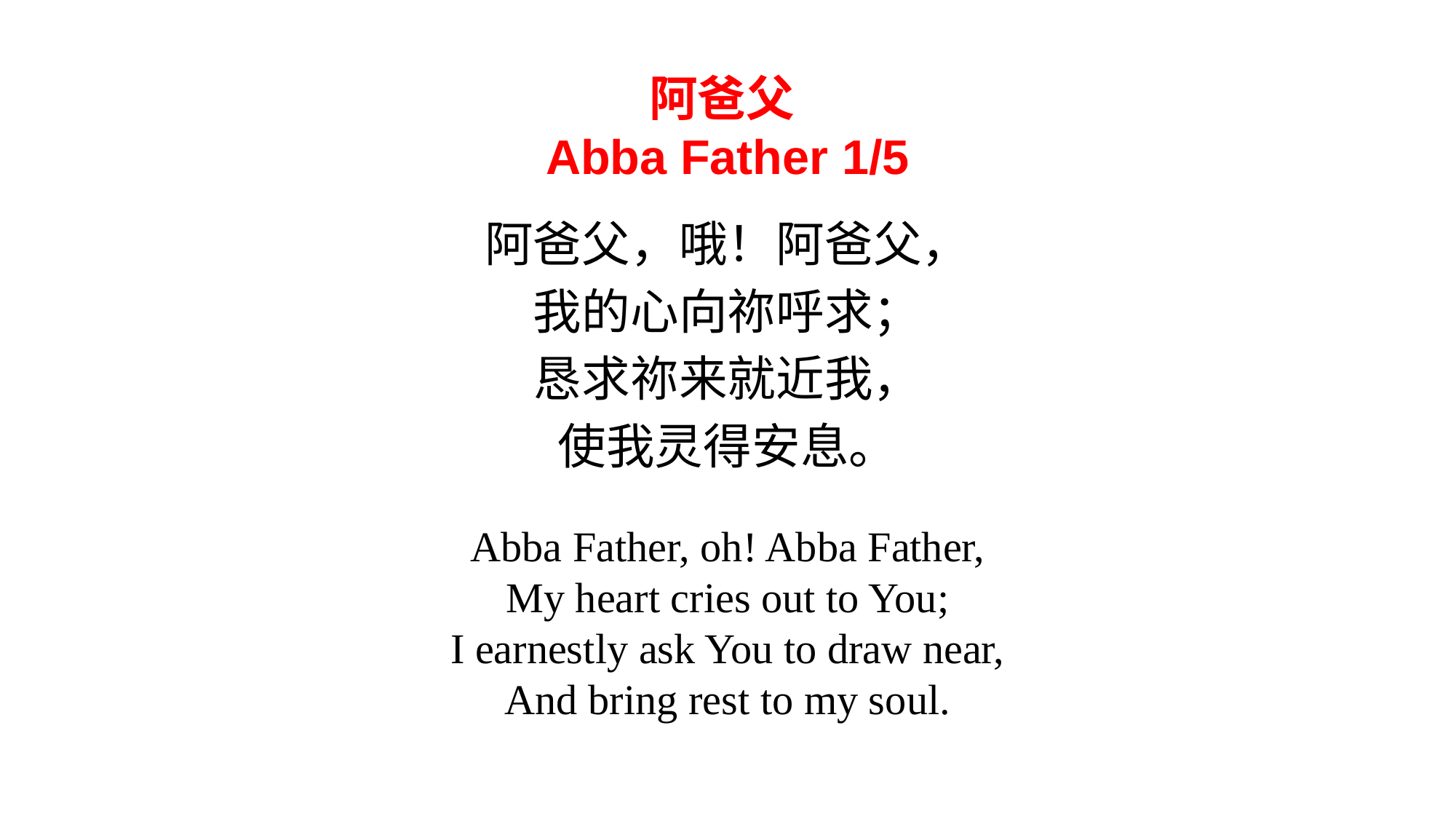

阿爸父
Abba Father 1/5
阿爸父，哦！阿爸父，
我的心向祢呼求；
恳求祢来就近我，
使我灵得安息。

Abba Father, oh! Abba Father,
My heart cries out to You;
I earnestly ask You to draw near,
And bring rest to my soul.